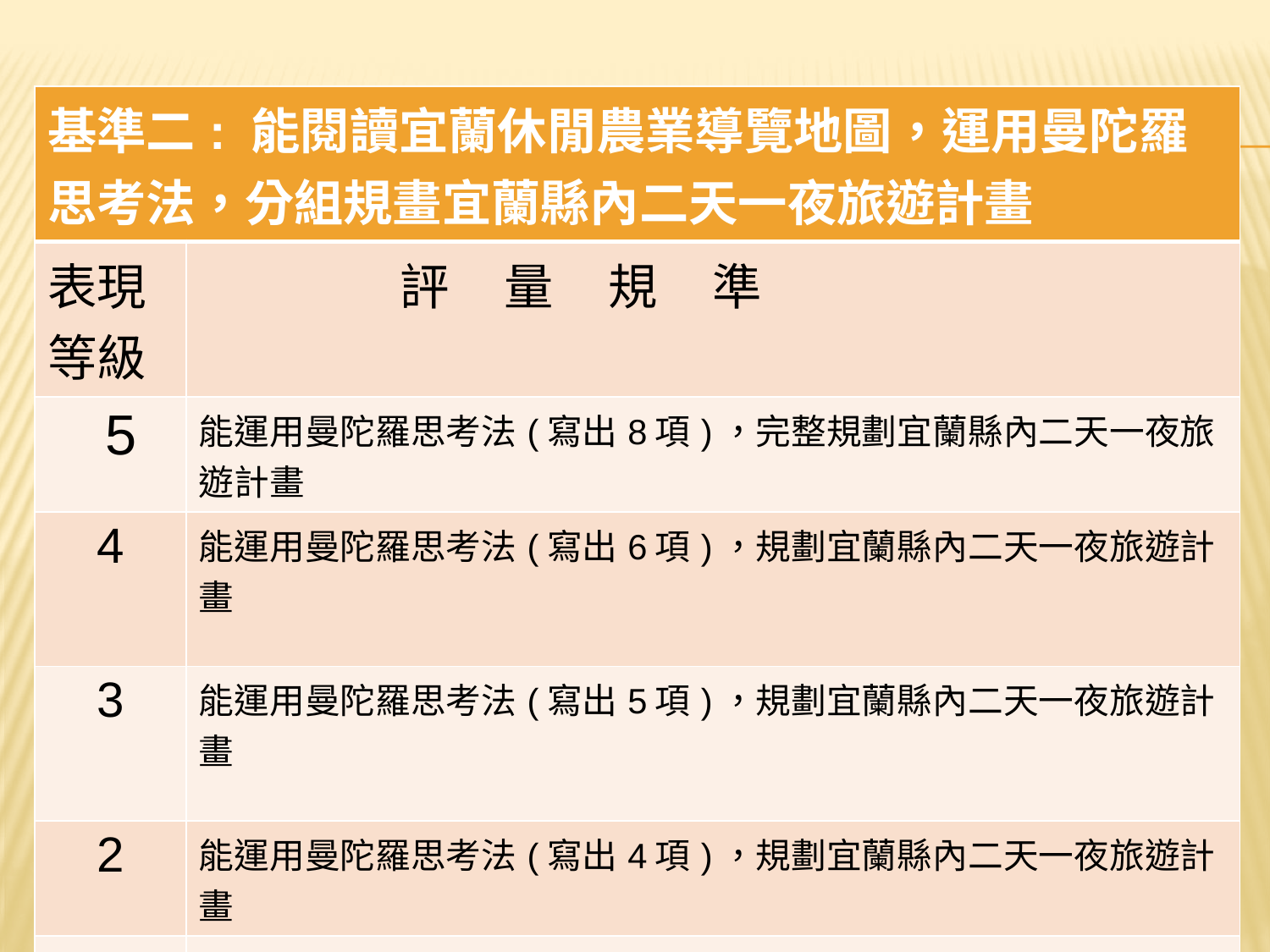

| 基準二: 能閱讀宜蘭休閒農業導覽地圖，運用曼陀羅思考法，分組規畫宜蘭縣內二天一夜旅遊計畫 |  |
| --- | --- |
| 表現等級 | 評 量 規 準 |
| 5 | 能運用曼陀羅思考法(寫出8項)，完整規劃宜蘭縣內二天一夜旅遊計畫 |
| 4 | 能運用曼陀羅思考法(寫出6項)，規劃宜蘭縣內二天一夜旅遊計畫 |
| 3 | 能運用曼陀羅思考法(寫出5項)，規劃宜蘭縣內二天一夜旅遊計畫 |
| 2 | 能運用曼陀羅思考法(寫出4項)，規劃宜蘭縣內二天一夜旅遊計畫 |
| 1 | 能運用曼陀羅思考法(寫出3項)，規劃宜蘭縣內二天一夜旅遊計畫 |